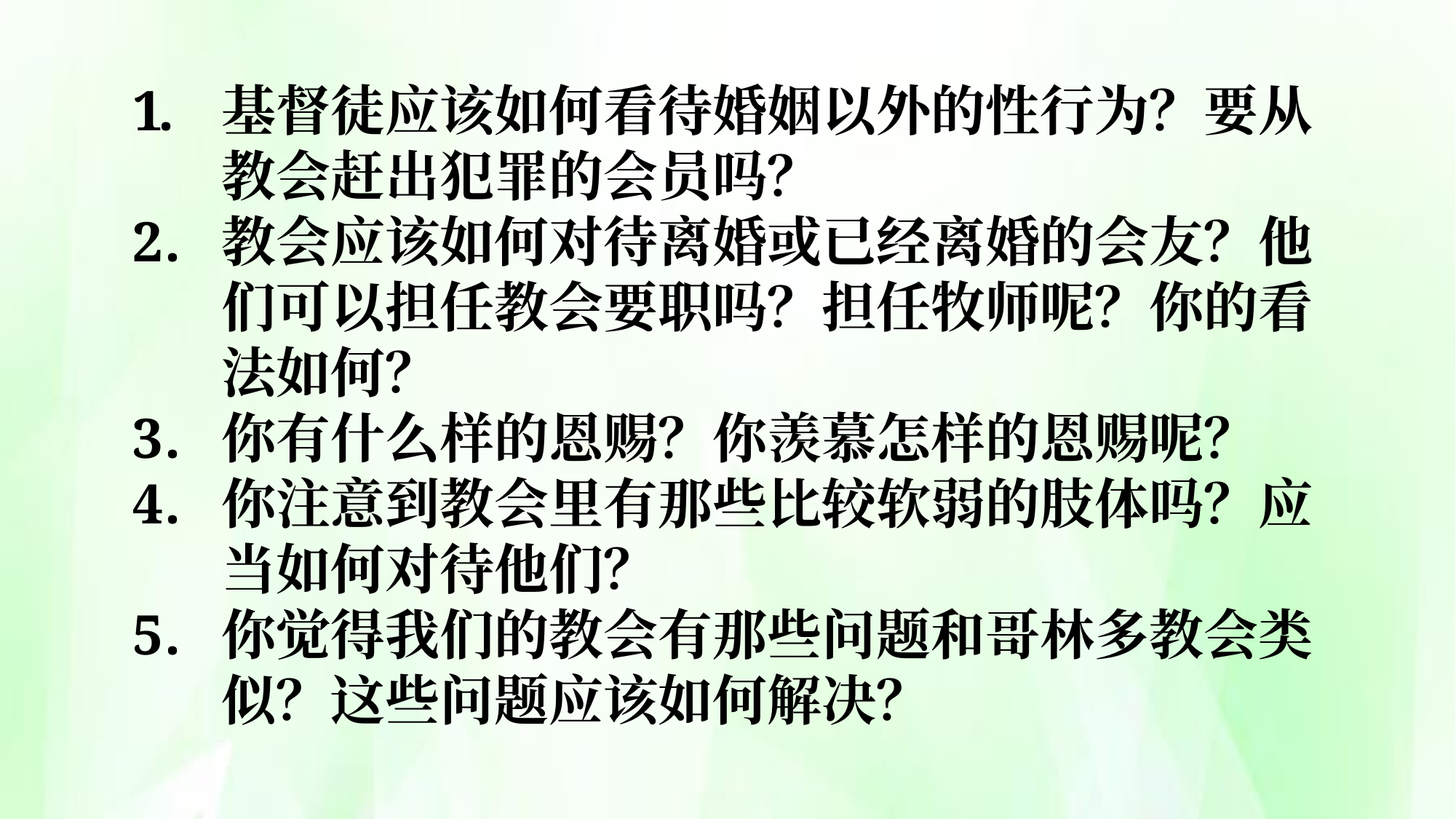

基督徒应该如何看待婚姻以外的性行为？要从教会赶出犯罪的会员吗？
教会应该如何对待离婚或已经离婚的会友？他们可以担任教会要职吗？担任牧师呢？你的看法如何？
你有什么样的恩赐？你羡慕怎样的恩赐呢？
你注意到教会里有那些比较软弱的肢体吗？应当如何对待他们？
你觉得我们的教会有那些问题和哥林多教会类似？这些问题应该如何解决？